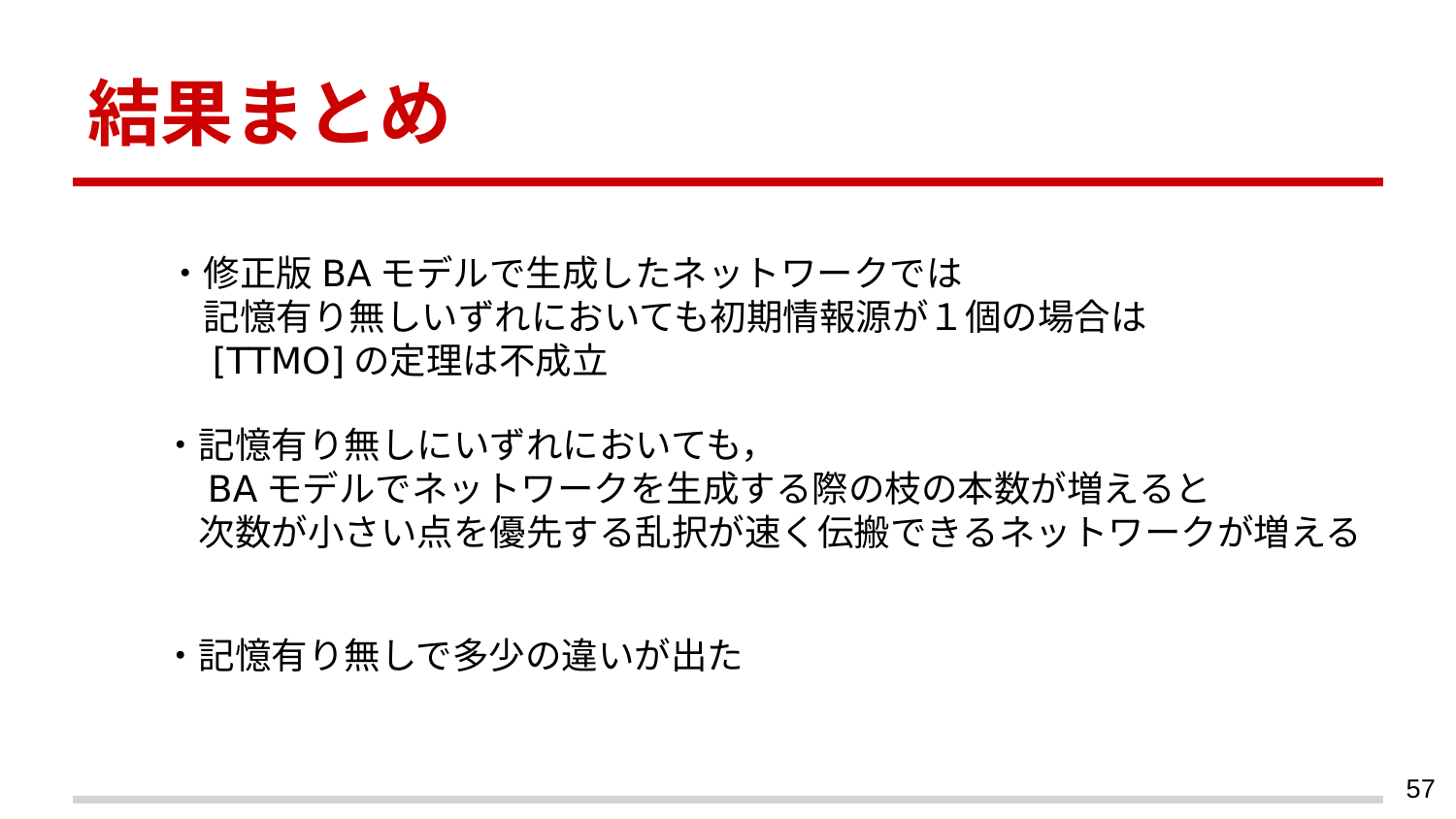

# 結果まとめ
・修正版BAモデルで生成したネットワークでは
　記憶有り無しいずれにおいても初期情報源が１個の場合は
　[TTMO]の定理は不成立
・記憶有り無しにいずれにおいても，
　BAモデルでネットワークを生成する際の枝の本数が増えると
　次数が小さい点を優先する乱択が速く伝搬できるネットワークが増える
・記憶有り無しで多少の違いが出た
57